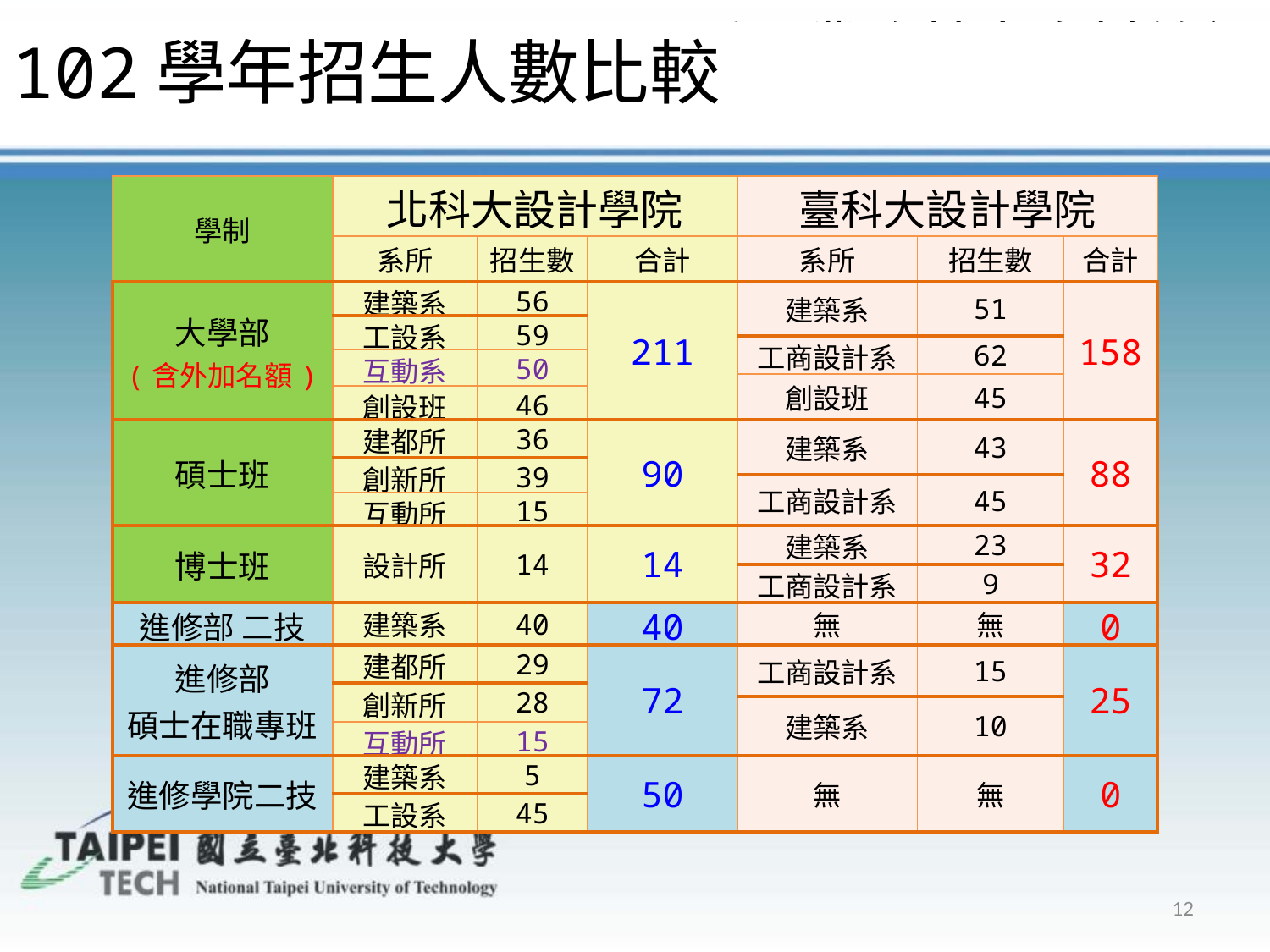

# 重要業務基本資料統計
102學年招生人數比較

| 學制 | 北科大設計學院 |  |  | 臺科大設計學院 |  |  |
| --- | --- | --- | --- | --- | --- | --- |
|  | 系所 | 招生數 | 合計 | 系所 | 招生數 | 合計 |
| 大學部 (含外加名額) | 建築系 | 56 | 211 | 建築系 | 51 | 158 |
|  | 工設系 | 59 |  |  |  |  |
|  |  |  |  | 工商設計系 | 62 |  |
|  | 互動系 | 50 |  |  |  |  |
|  |  |  |  | 創設班 | 45 |  |
|  | 創設班 | 46 |  |  |  |  |
| 碩士班 | 建都所 | 36 | 90 | 建築系 | 43 | 88 |
|  | 創新所 | 39 |  |  |  |  |
|  |  |  |  | 工商設計系 | 45 |  |
|  | 互動所 | 15 |  |  |  |  |
| 博士班 | 設計所 | 14 | 14 | 建築系 | 23 | 32 |
|  |  |  |  | 工商設計系 | 9 |  |
| 進修部 二技 | 建築系 | 40 | 40 | 無 | 無 | 0 |
| 進修部 碩士在職專班 | 建都所 | 29 | 72 | 工商設計系 | 15 | 25 |
|  | 創新所 | 28 |  |  |  |  |
|  |  |  |  | 建築系 | 10 |  |
|  | 互動所 | 15 |  |  |  |  |
| 進修學院二技 | 建築系 | 5 | 50 | 無 | 無 | 0 |
|  | 工設系 | 45 |  |  |  |  |
12